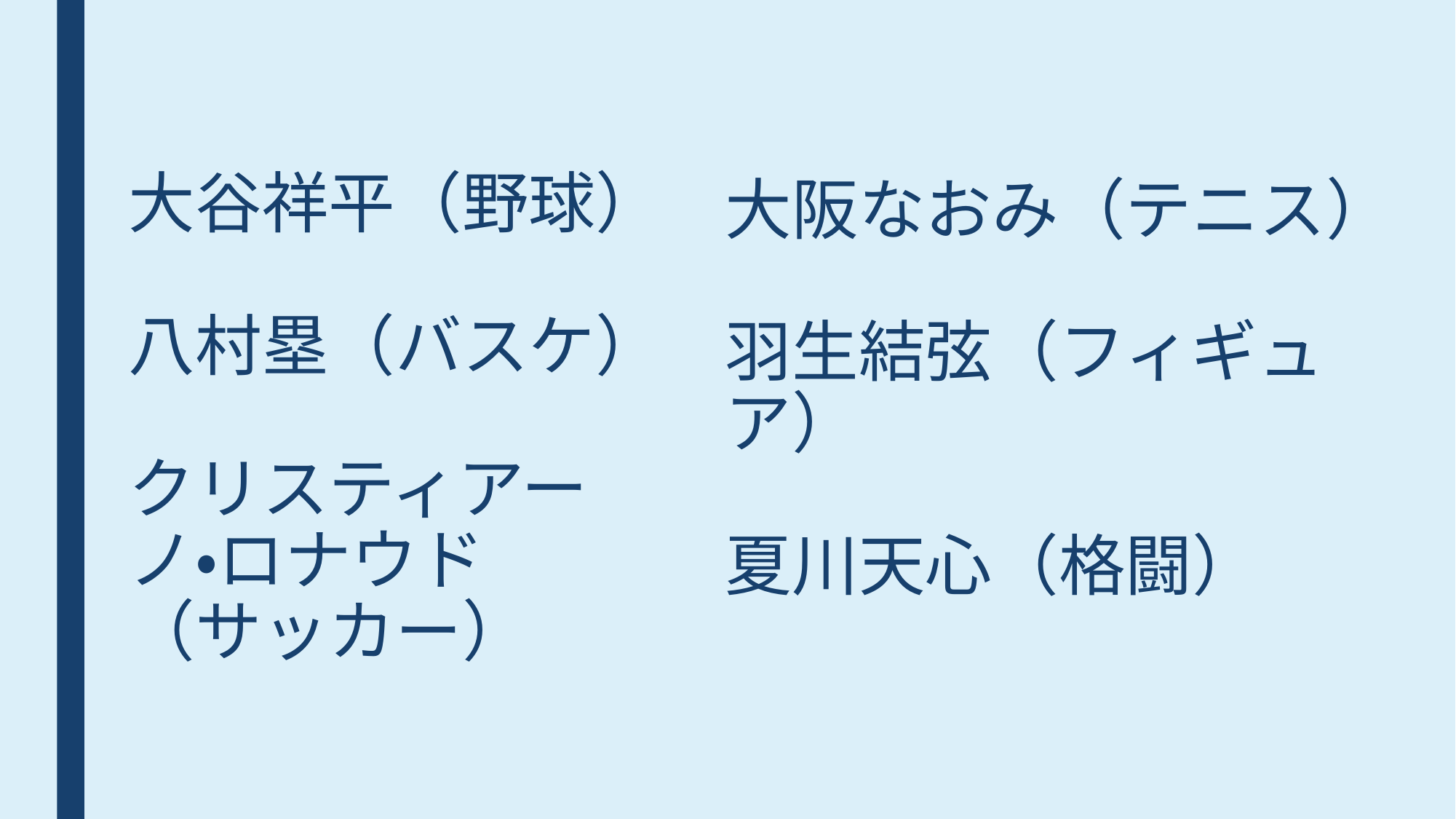

大阪なおみ（テニス）
羽生結弦（フィギュア）

夏川天心（格闘）
# 大谷祥平（野球） 八村塁（バスケ） クリスティアーノ・ロナウド （サッカー）